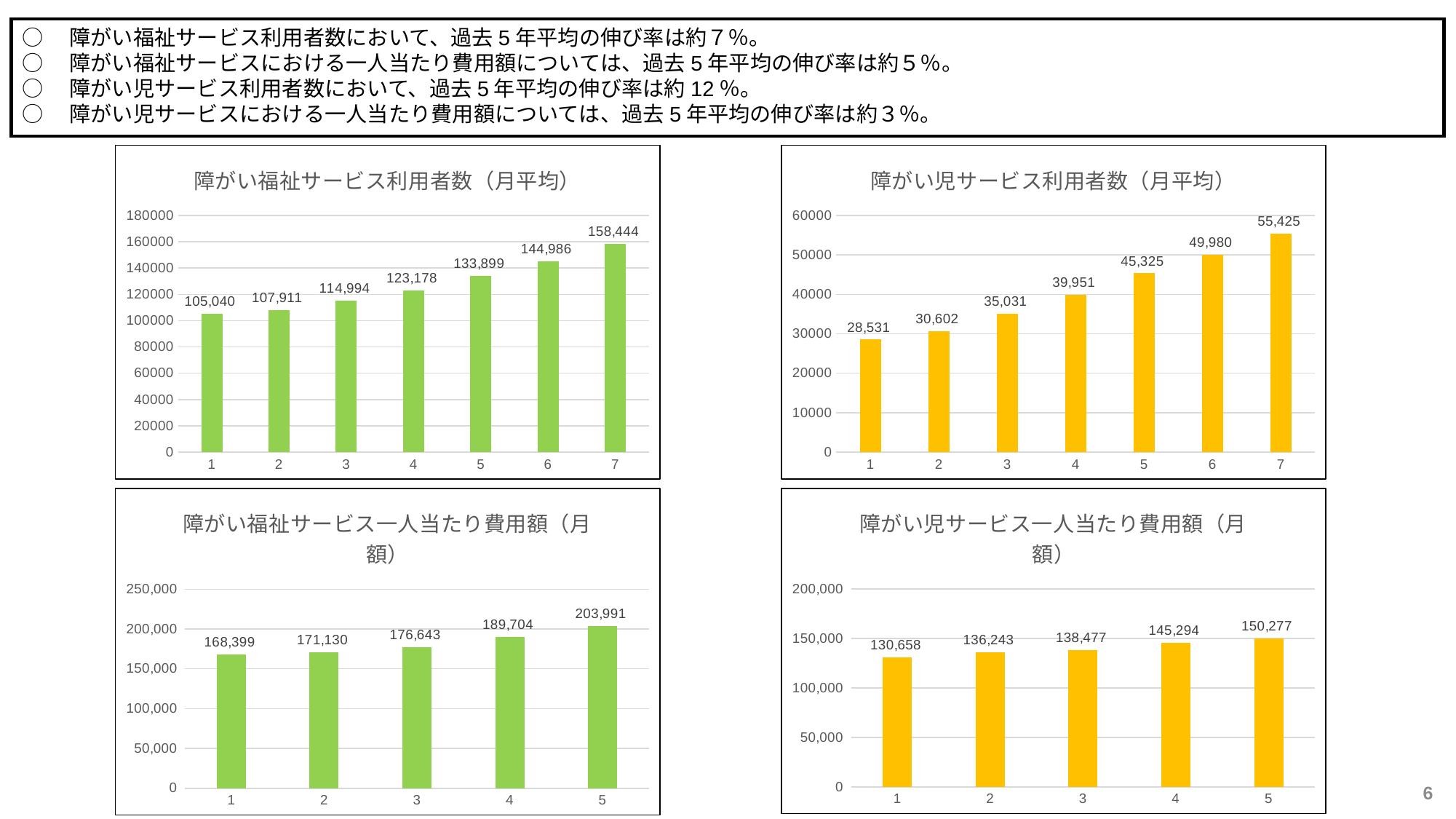

○　障がい福祉サービス利用者数において、過去5年平均の伸び率は約７％。
○　障がい福祉サービスにおける一人当たり費用額については、過去5年平均の伸び率は約５％。
○　障がい児サービス利用者数において、過去5年平均の伸び率は約12％。
○　障がい児サービスにおける一人当たり費用額については、過去5年平均の伸び率は約３％。

### Chart: 障がい福祉サービス利用者数（月平均）

| Category |  |
|---|---|

### Chart: 障がい児サービス利用者数（月平均）

| Category |  |
|---|---|

### Chart: 障がい福祉サービス一人当たり費用額（月額）

| Category |  |
|---|---|

### Chart: 障がい児サービス一人当たり費用額（月額）

| Category |  |
|---|---|
6